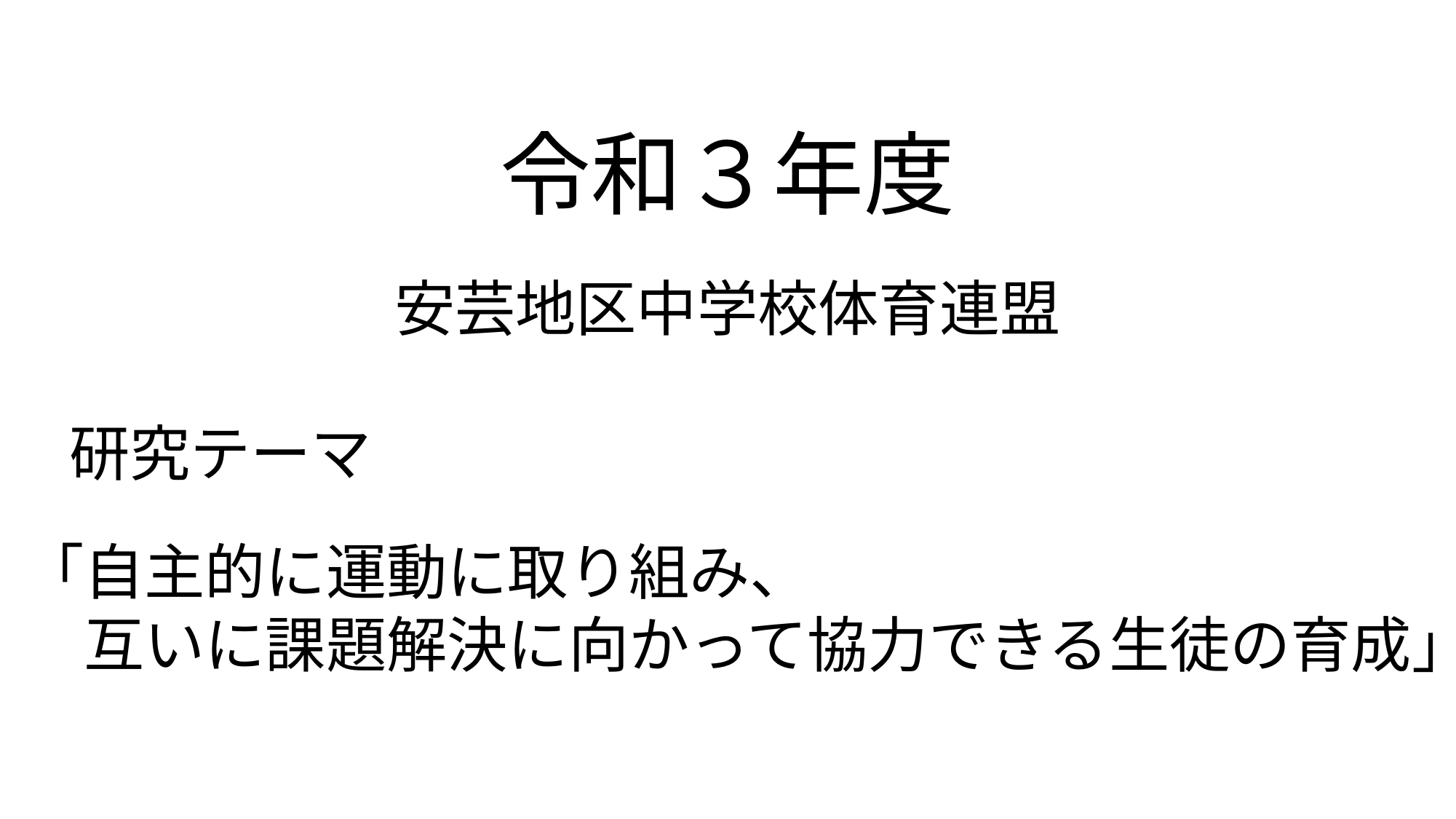

# 令和３年度
安芸地区中学校体育連盟
研究テーマ
「自主的に運動に取り組み、
　互いに課題解決に向かって協力できる生徒の育成」